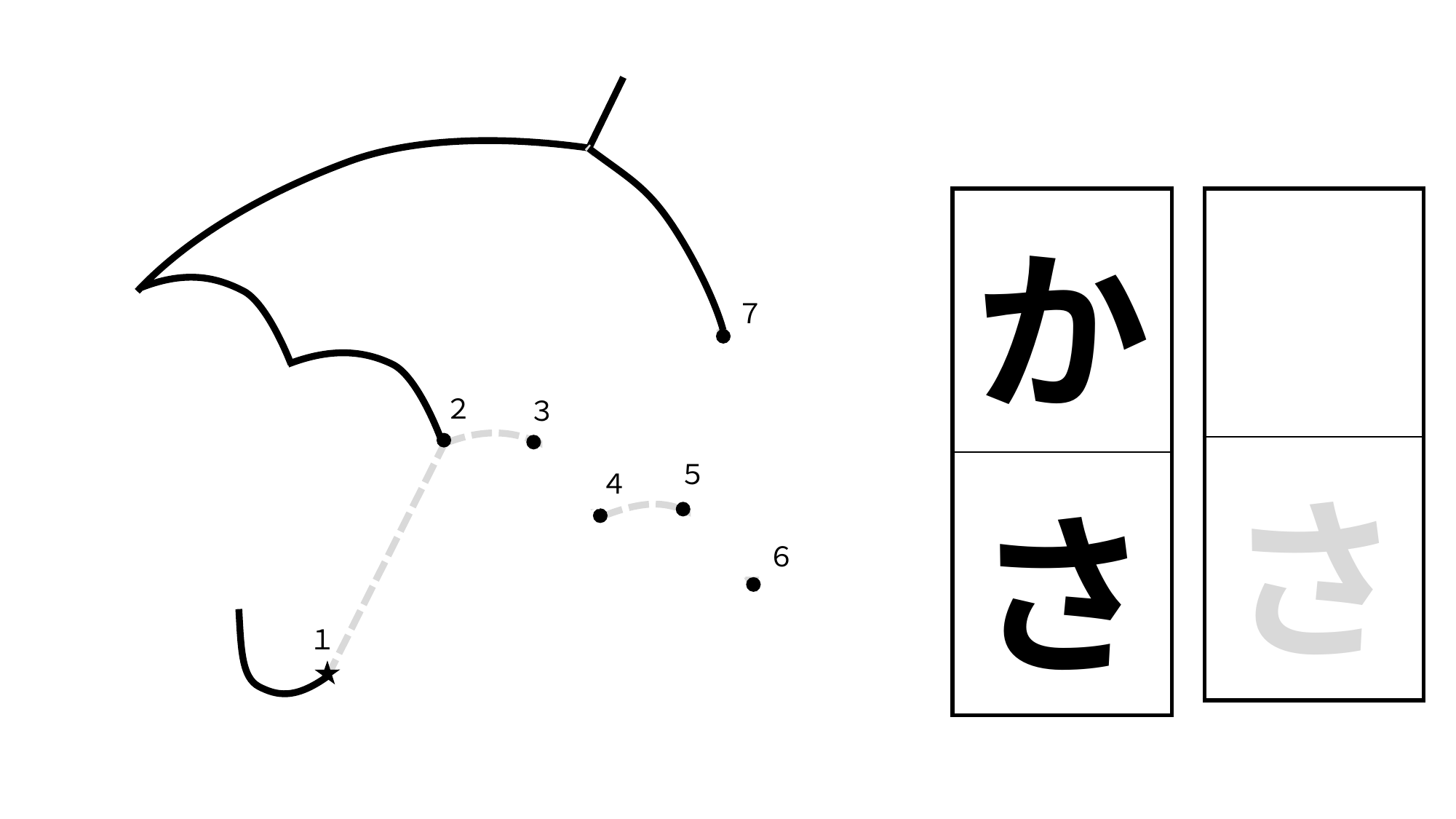

| か |
| --- |
| さ |
|  |
| --- |
| さ |

７

２
３

５
４

６

１